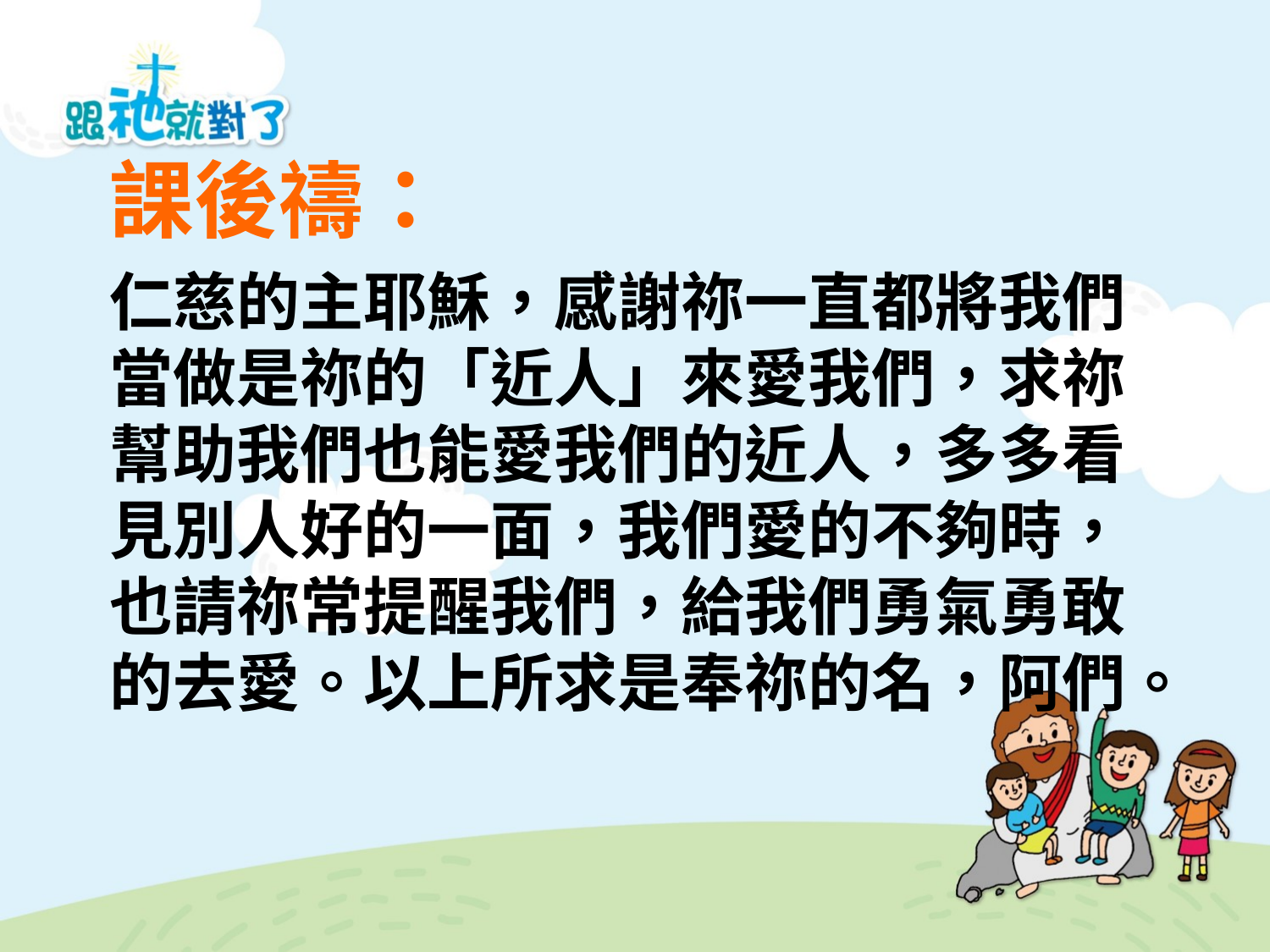

課後禱：
仁慈的主耶穌，感謝祢一直都將我們當做是祢的「近人」來愛我們，求祢幫助我們也能愛我們的近人，多多看見別人好的一面，我們愛的不夠時，也請祢常提醒我們，給我們勇氣勇敢的去愛。以上所求是奉祢的名，阿們。